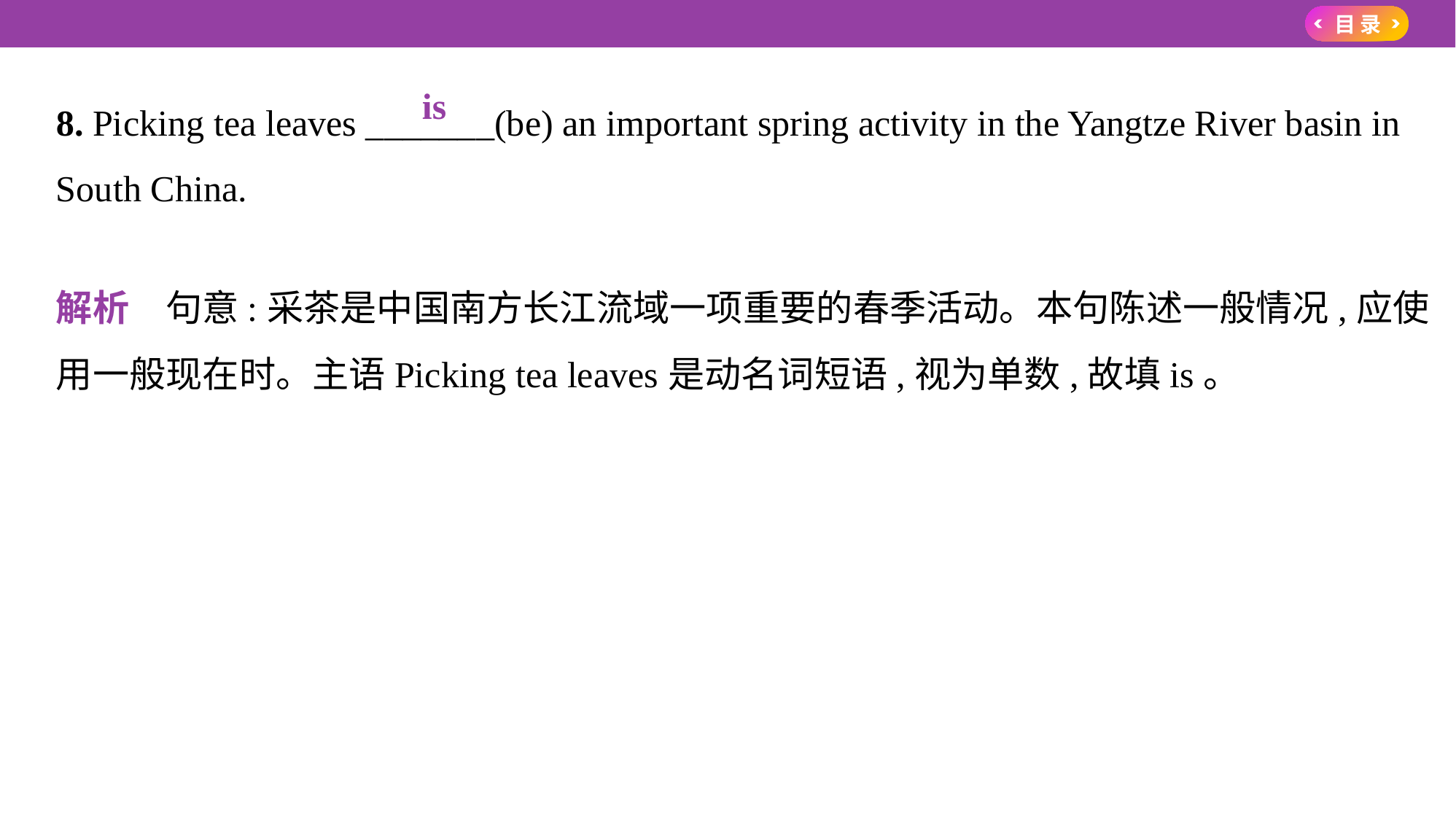

8. Picking tea leaves _______(be) an important spring activity in the Yangtze River basin in
South China.

解析　句意:采茶是中国南方长江流域一项重要的春季活动。本句陈述一般情况,应使
用一般现在时。主语Picking tea leaves是动名词短语,视为单数,故填is。
　is